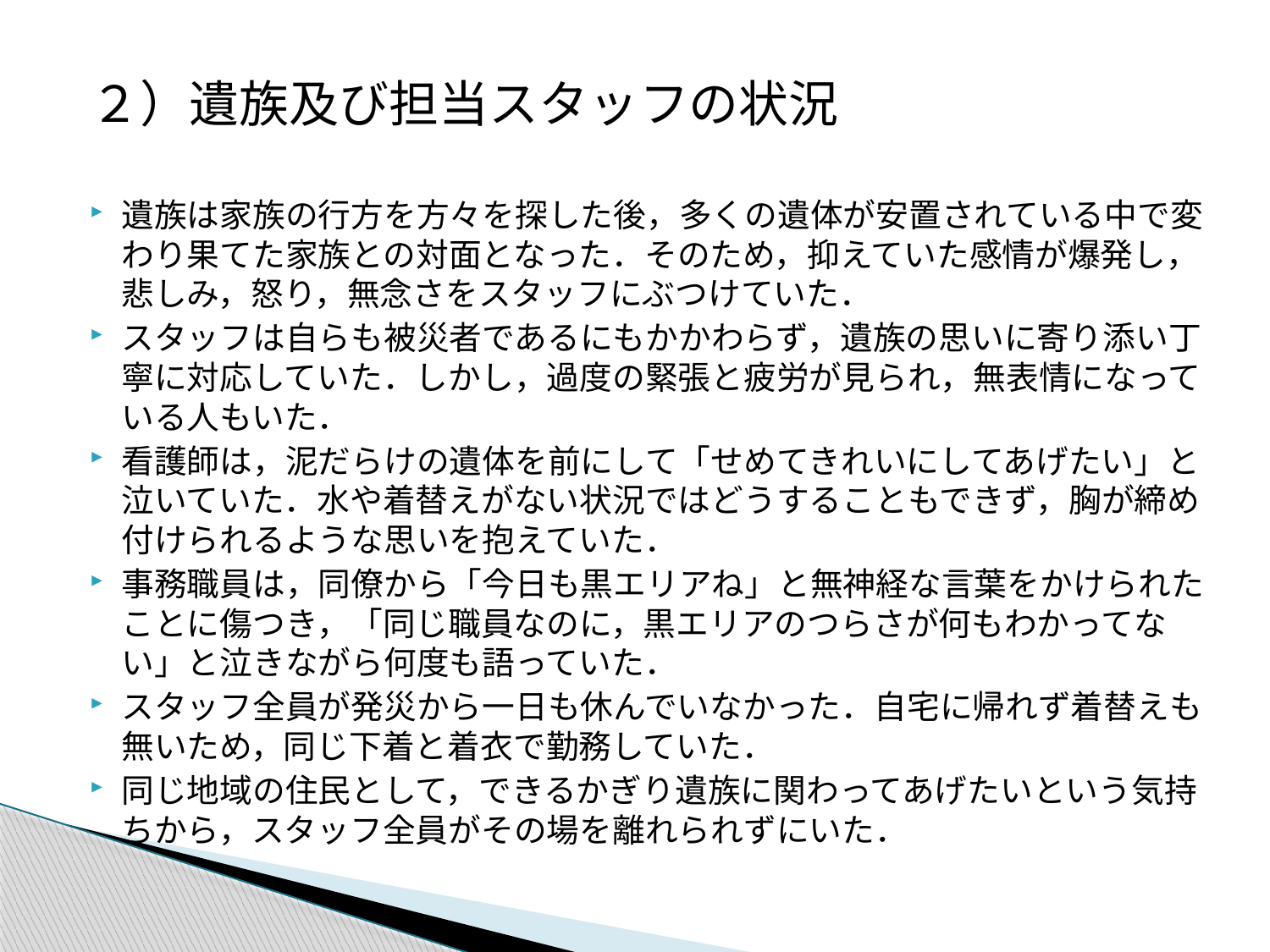

２）遺族及び担当スタッフの状況

遺族は家族の行方を方々を探した後，多くの遺体が安置されている中で変わり果てた家族との対面となった．そのため，抑えていた感情が爆発し，悲しみ，怒り，無念さをスタッフにぶつけていた．
スタッフは自らも被災者であるにもかかわらず，遺族の思いに寄り添い丁寧に対応していた．しかし，過度の緊張と疲労が見られ，無表情になっている人もいた．
看護師は，泥だらけの遺体を前にして「せめてきれいにしてあげたい」と泣いていた．水や着替えがない状況ではどうすることもできず，胸が締め付けられるような思いを抱えていた．
事務職員は，同僚から「今日も黒エリアね」と無神経な言葉をかけられたことに傷つき，「同じ職員なのに，黒エリアのつらさが何もわかってない」と泣きながら何度も語っていた．
スタッフ全員が発災から一日も休んでいなかった．自宅に帰れず着替えも無いため，同じ下着と着衣で勤務していた．
同じ地域の住民として，できるかぎり遺族に関わってあげたいという気持ちから，スタッフ全員がその場を離れられずにいた．